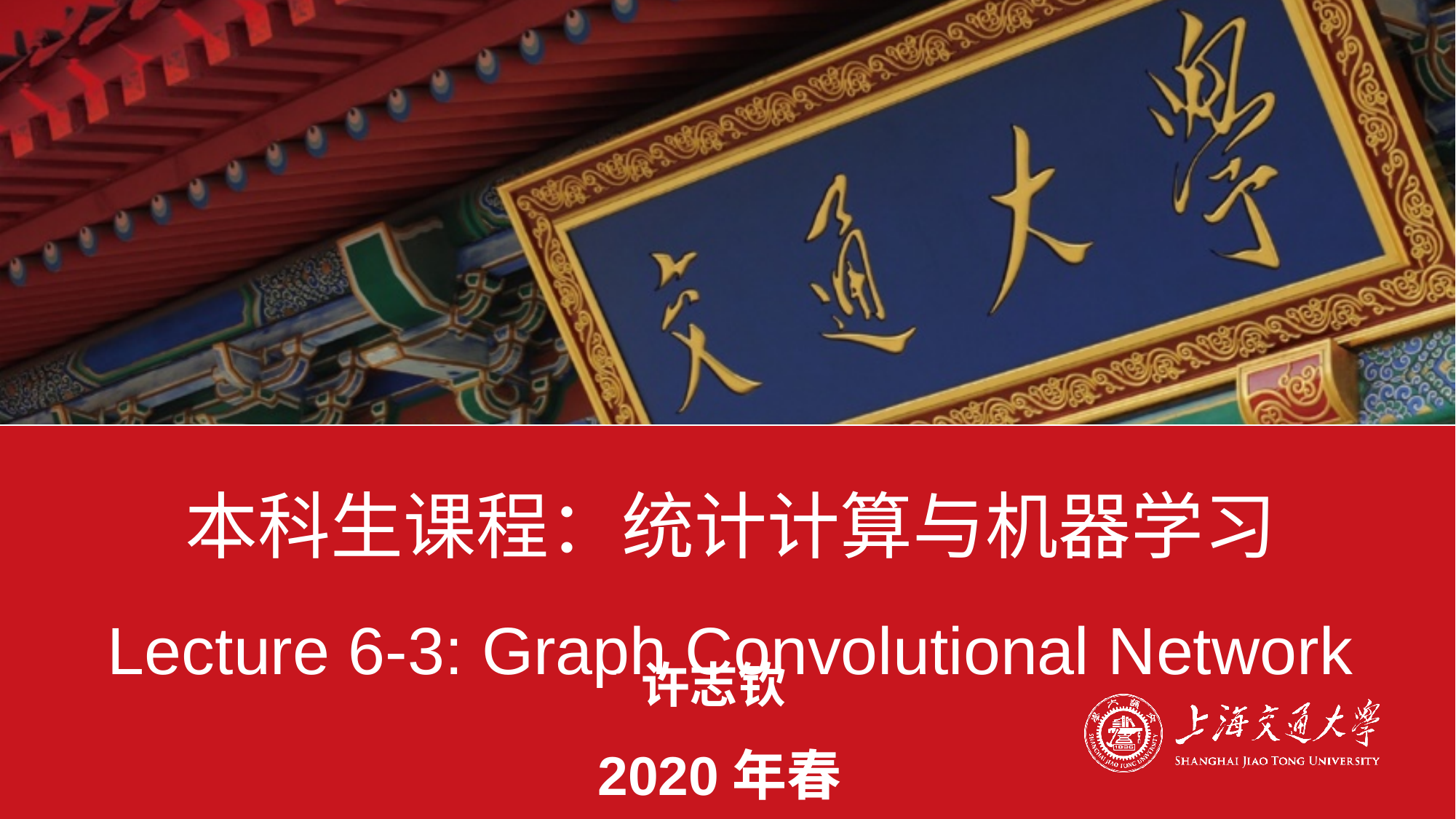

# 本科生课程：统计计算与机器学习 Lecture 6-3: Graph Convolutional Network
许志钦
2020年春